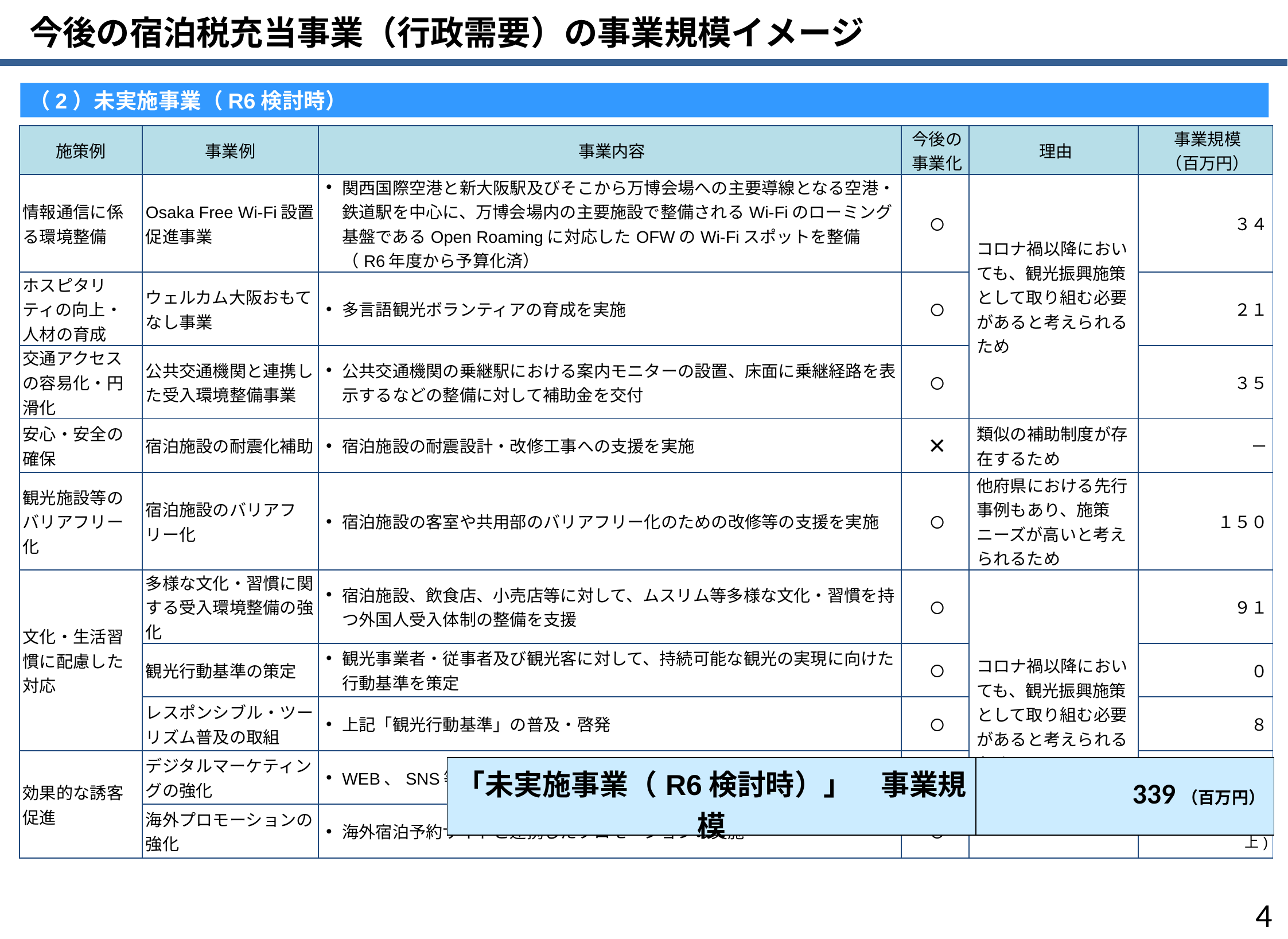

今後の宿泊税充当事業（行政需要）の事業規模イメージ

（2）未実施事業（R6検討時）
| 施策例 | 事業例 | 事業内容 | 今後の 事業化 | 理由 | 事業規模 （百万円） |
| --- | --- | --- | --- | --- | --- |
| 情報通信に係る環境整備 | Osaka Free Wi-Fi設置促進事業 | 関西国際空港と新大阪駅及びそこから万博会場への主要導線となる空港・鉄道駅を中心に、万博会場内の主要施設で整備されるWi-Fiのローミング基盤であるOpen Roamingに対応したOFWのWi-Fiスポットを整備（R6年度から予算化済） | ○ | コロナ禍以降においても、観光振興施策として取り組む必要があると考えられるため | ３４ |
| ホスピタリティの向上・人材の育成 | ウェルカム大阪おもてなし事業 | 多言語観光ボランティアの育成を実施 | ○ |  | ２１ |
| 交通アクセスの容易化・円滑化 | 公共交通機関と連携した受入環境整備事業 | 公共交通機関の乗継駅における案内モニターの設置、床面に乗継経路を表示するなどの整備に対して補助金を交付 | ○ |  | ３５ |
| 安心・安全の確保 | 宿泊施設の耐震化補助 | 宿泊施設の耐震設計・改修工事への支援を実施 | × | 類似の補助制度が存在するため | － |
| 観光施設等のバリアフリー化 | 宿泊施設のバリアフリー化 | 宿泊施設の客室や共用部のバリアフリー化のための改修等の支援を実施 | ○ | 他府県における先行事例もあり、施策ニーズが高いと考えられるため | １５０ |
| 文化・生活習慣に配慮した対応 | 多様な文化・習慣に関する受入環境整備の強化 | 宿泊施設、飲食店、小売店等に対して、ムスリム等多様な文化・習慣を持つ外国人受入体制の整備を支援 | ○ | コロナ禍以降においても、観光振興施策として取り組む必要があると考えられるため | ９１ |
|  | 観光行動基準の策定 | 観光事業者・従事者及び観光客に対して、持続可能な観光の実現に向けた行動基準を策定 | ○ |  | ０ |
|  | レスポンシブル・ツーリズム普及の取組 | 上記「観光行動基準」の普及・啓発 | ○ |  | ８ |
| 効果的な誘客促進 | デジタルマーケティングの強化 | WEB、SNS等のデジタル媒体を活用したプロモーションを強化 | ○ |  | (次ページにて計上) |
|  | 海外プロモーションの強化 | 海外宿泊予約サイトと連携したプロモーションの実施 | ○ |  | (次ページにて計上) |
| 「未実施事業（R6検討時）」　事業規模 | 339（百万円） |
| --- | --- |
4